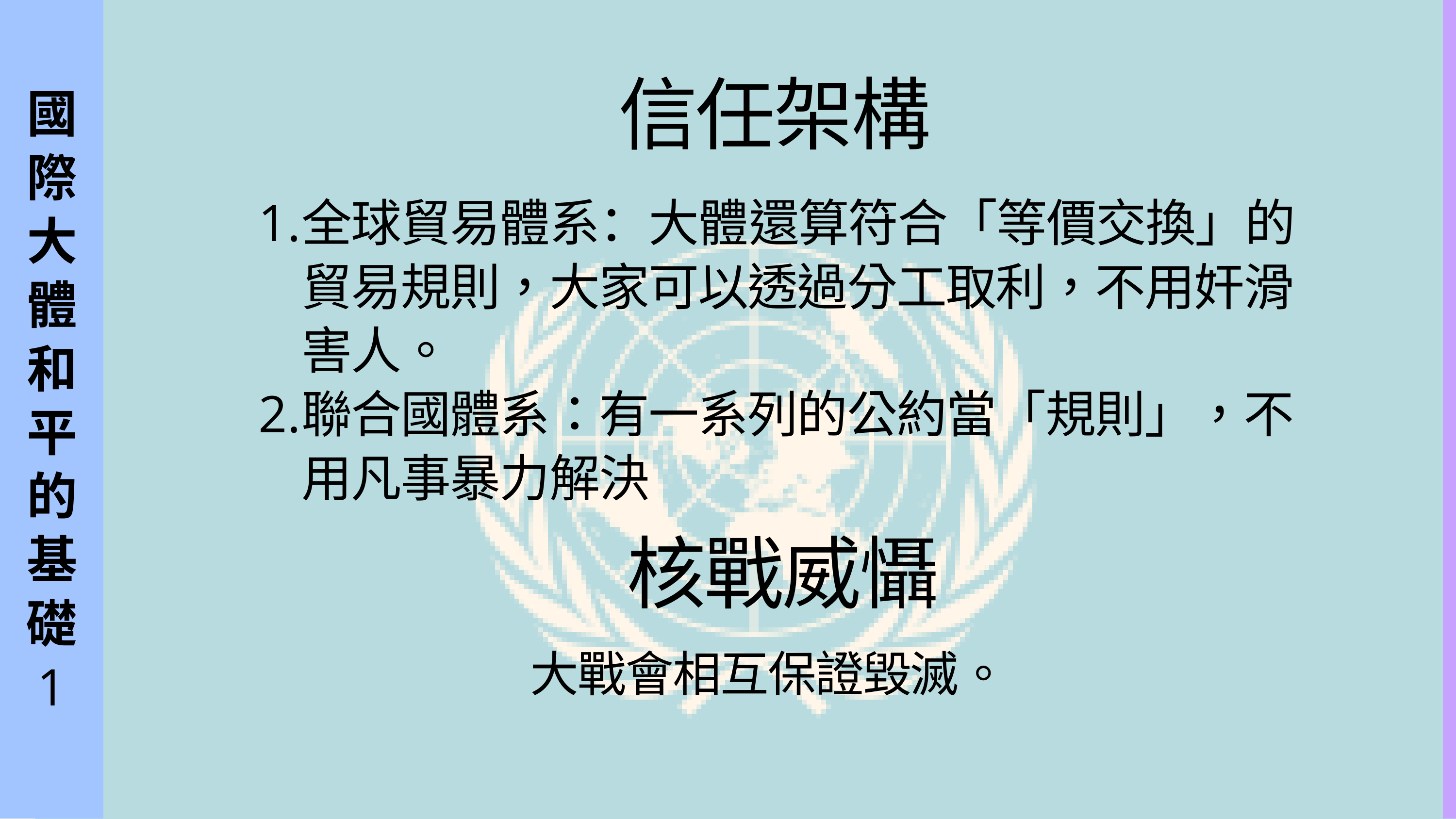

信任架構
國際大體和平的基礎
1

全球貿易體系：大體還算符合「等價交換」的貿易規則，大家可以透過分工取利，不用奸滑害人。
聯合國體系：有一系列的公約當「規則」，不用凡事暴力解決

核戰威懾
大戰會相互保證毀滅。